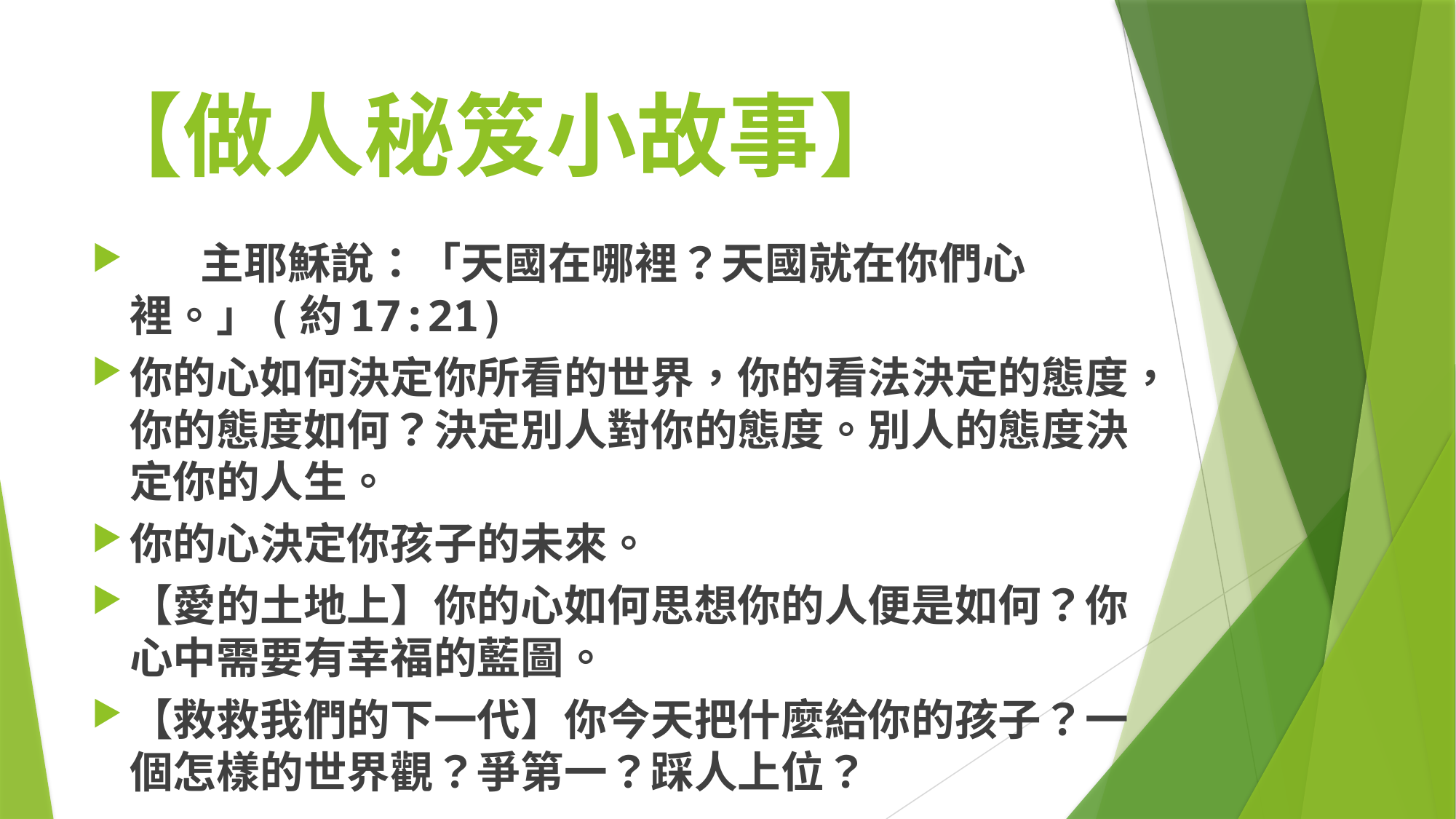

# 【做人秘笈小故事】
	主耶穌說：「天國在哪裡？天國就在你們心裡。」(約17:21)
你的心如何決定你所看的世界，你的看法決定的態度，你的態度如何？決定別人對你的態度。別人的態度決定你的人生。
你的心決定你孩子的未來。
【愛的土地上】你的心如何思想你的人便是如何？你心中需要有幸福的藍圖。
【救救我們的下一代】你今天把什麼給你的孩子？一個怎樣的世界觀？爭第一？踩人上位？